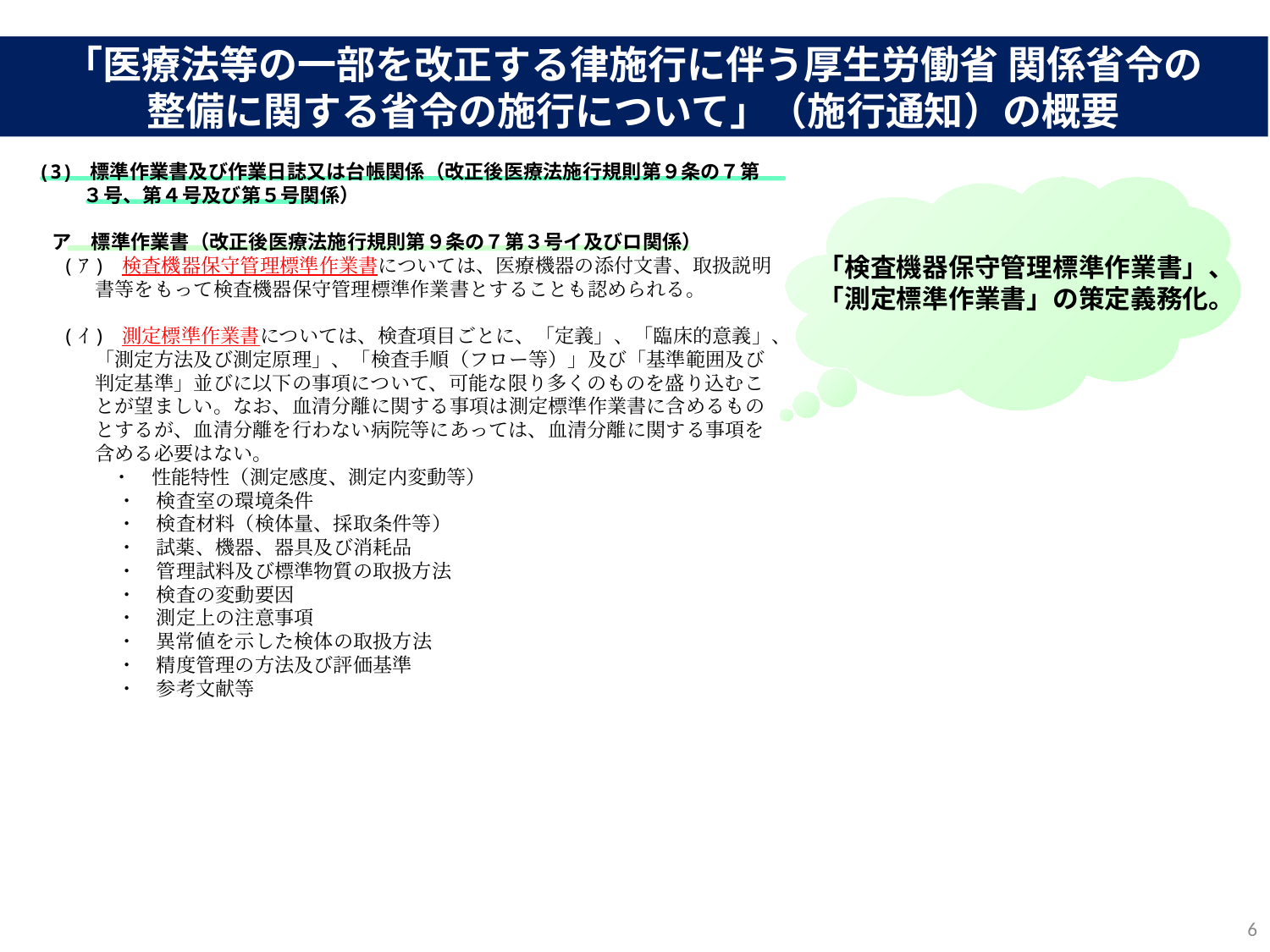

「医療法等の一部を改正する律施行に伴う厚生労働省 関係省令の
整備に関する省令の施行について」（施行通知）の概要
(3) 標準作業書及び作業日誌又は台帳関係（改正後医療法施行規則第９条の７第３号、第４号及び第５号関係）

  ア　標準作業書（改正後医療法施行規則第９条の７第３号イ及びロ関係）
　(ｱ) 検査機器保守管理標準作業書については、医療機器の添付文書、取扱説明書等をもって検査機器保守管理標準作業書とすることも認められる。

　(ｲ) 測定標準作業書については、検査項目ごとに、「定義」、「臨床的意義」、「測定方法及び測定原理」、「検査手順（フロー等）」及び「基準範囲及び判定基準」並びに以下の事項について、可能な限り多くのものを盛り込むことが望ましい。なお、血清分離に関する事項は測定標準作業書に含めるものとするが、血清分離を行わない病院等にあっては、血清分離に関する事項を含める必要はない。
  　　　・　性能特性（測定感度、測定内変動等）
　　　　・　検査室の環境条件
　　　　・　検査材料（検体量、採取条件等）
　　　　・　試薬、機器、器具及び消耗品
　　　　・　管理試料及び標準物質の取扱方法
　　　　・　検査の変動要因
　　　　・　測定上の注意事項
　　　　・　異常値を示した検体の取扱方法
　　　　・　精度管理の方法及び評価基準
　　　　・　参考文献等

「検査機器保守管理標準作業書」、
「測定標準作業書」の策定義務化。
6